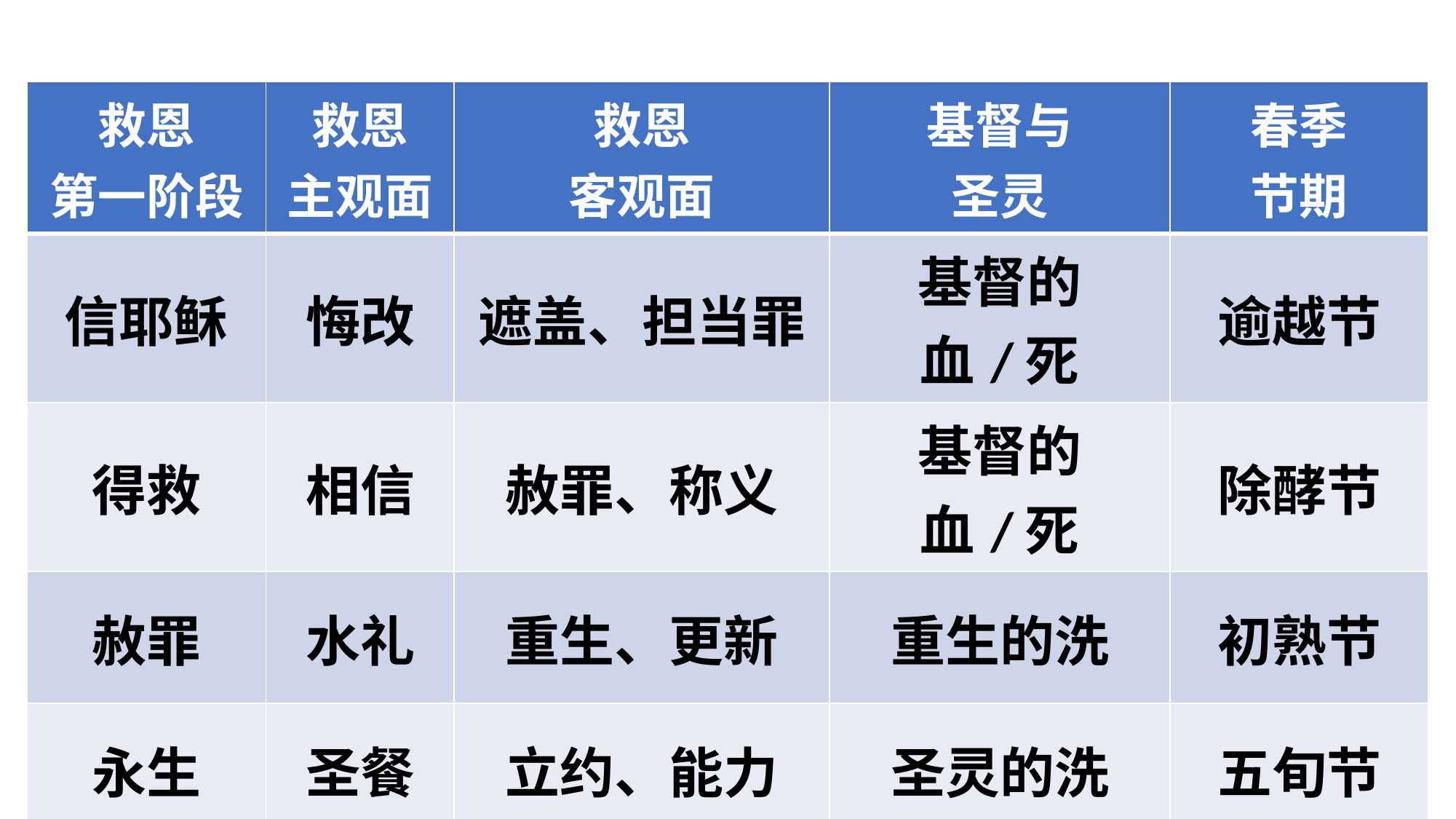

| 救恩 第一阶段 | 救恩 主观面 | 救恩 客观面 | 基督与 圣灵 | 春季 节期 |
| --- | --- | --- | --- | --- |
| 信耶稣 | 悔改 | 遮盖、担当罪 | 基督的血/死 | 逾越节 |
| 得救 | 相信 | 赦罪、称义 | 基督的血/死 | 除酵节 |
| 赦罪 | 水礼 | 重生、更新 | 重生的洗 | 初熟节 |
| 永生 | 圣餐 | 立约、能力 | 圣灵的洗 | 五旬节 |